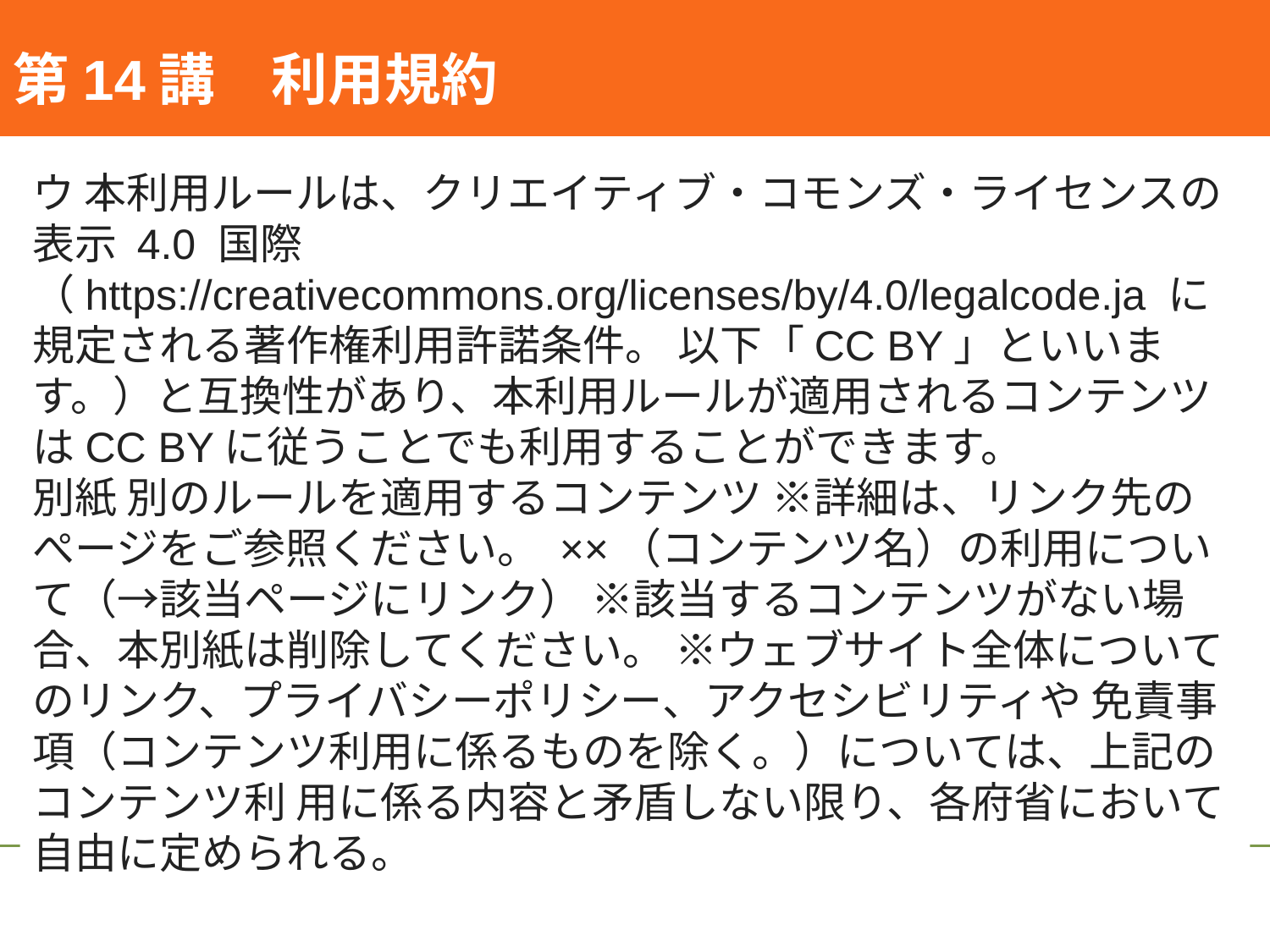

#
第14講　利用規約
ウ 本利用ルールは、クリエイティブ・コモンズ・ライセンスの表示 4.0 国際 （https://creativecommons.org/licenses/by/4.0/legalcode.ja に規定される著作権利用許諾条件。 以下「CC BY」といいます。）と互換性があり、本利用ルールが適用されるコンテンツはCC BYに従うことでも利用することができます。
別紙 別のルールを適用するコンテンツ ※詳細は、リンク先のぺージをご参照ください。 ××（コンテンツ名）の利用について（→該当ページにリンク） ※該当するコンテンツがない場合、本別紙は削除してください。 ※ウェブサイト全体についてのリンク、プライバシーポリシー、アクセシビリティや 免責事項（コンテンツ利用に係るものを除く。）については、上記のコンテンツ利 用に係る内容と矛盾しない限り、各府省において自由に定められる。